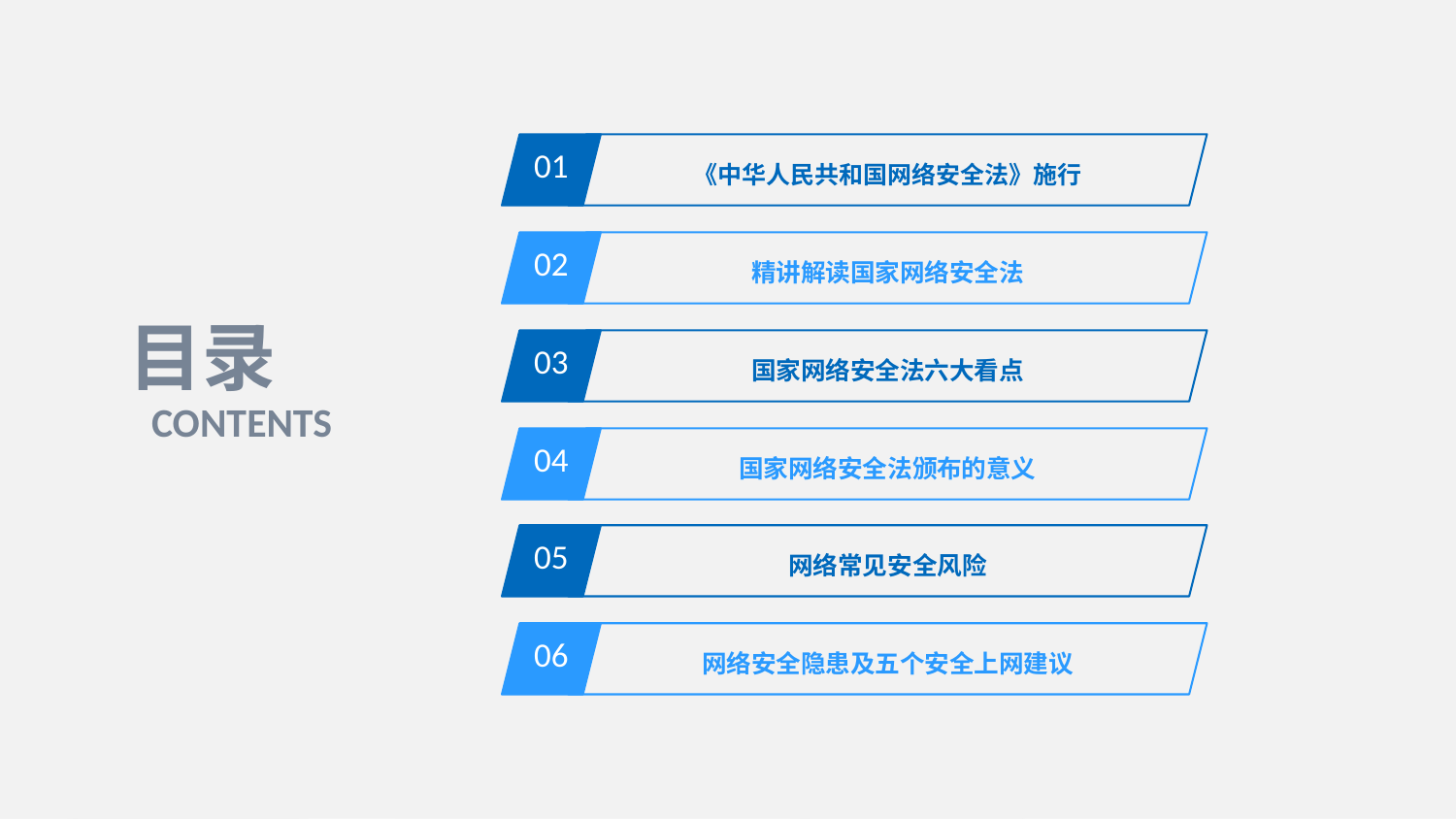

01
《中华人民共和国网络安全法》施行
02
精讲解读国家网络安全法
目录
CONTENTS
03
国家网络安全法六大看点
04
国家网络安全法颁布的意义
05
网络常见安全风险
06
网络安全隐患及五个安全上网建议